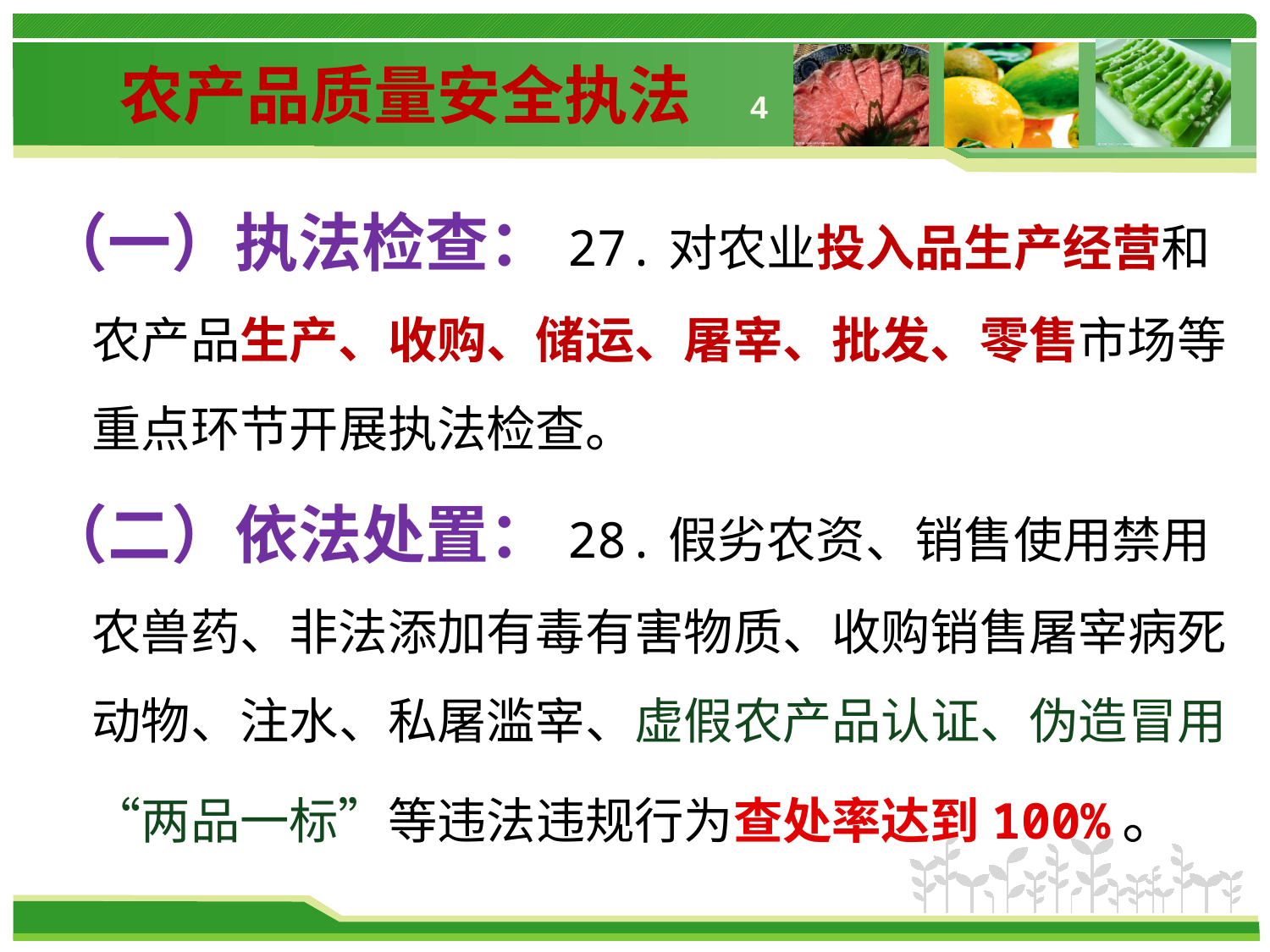

# 农产品质量安全执法   4
（一）执法检查：27.对农业投入品生产经营和农产品生产、收购、储运、屠宰、批发、零售市场等重点环节开展执法检查。
（二）依法处置：28.假劣农资、销售使用禁用农兽药、非法添加有毒有害物质、收购销售屠宰病死动物、注水、私屠滥宰、虚假农产品认证、伪造冒用“两品一标”等违法违规行为查处率达到100%。